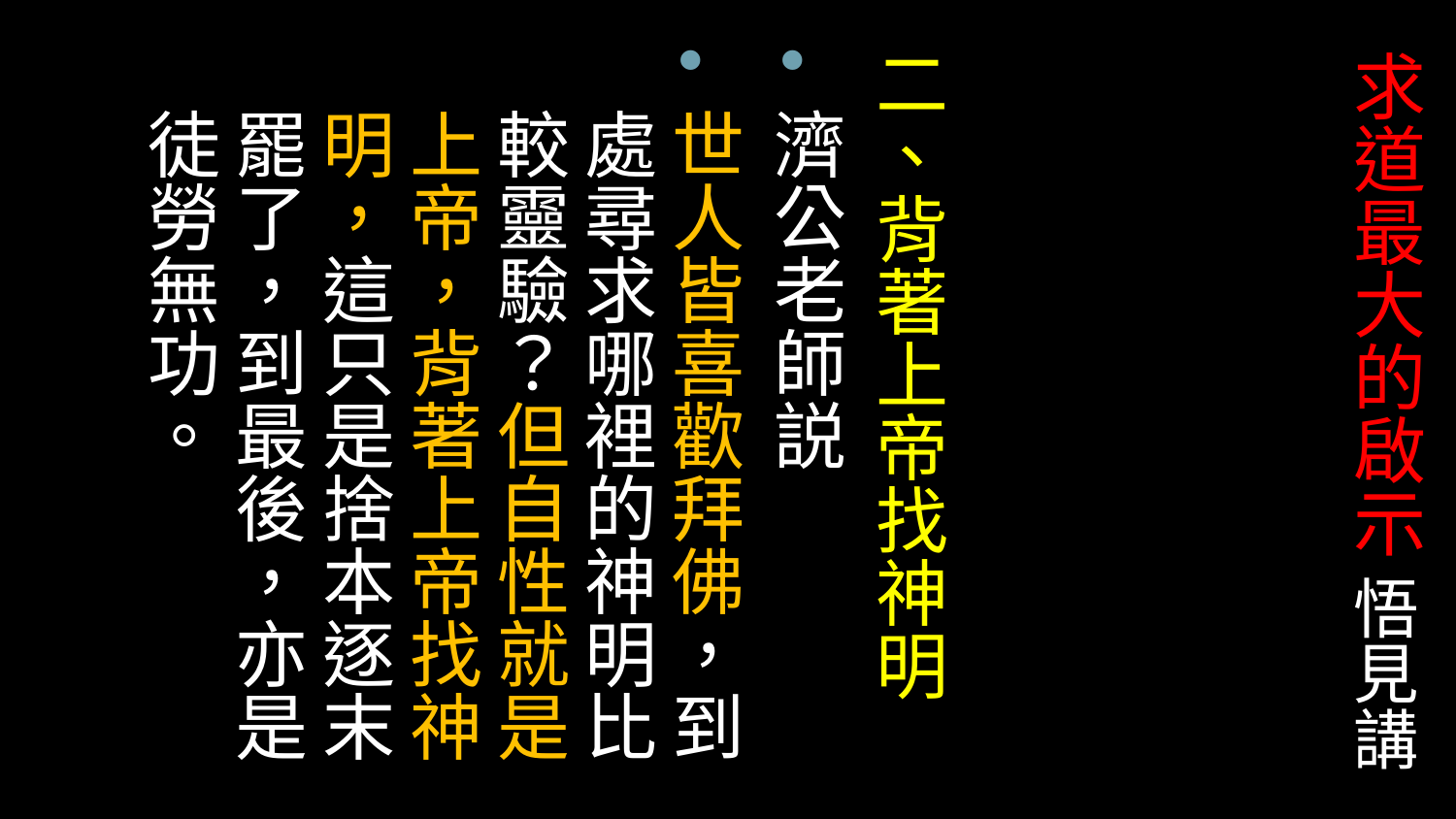

二、背著上帝找神明
濟公老師説
世人皆喜歡拜佛，到處尋求哪裡的神明比較靈驗？但自性就是上帝，背著上帝找神明，這只是捨本逐末罷了，到最後，亦是徒勞無功。

# 求道最大的啟示 悟見講